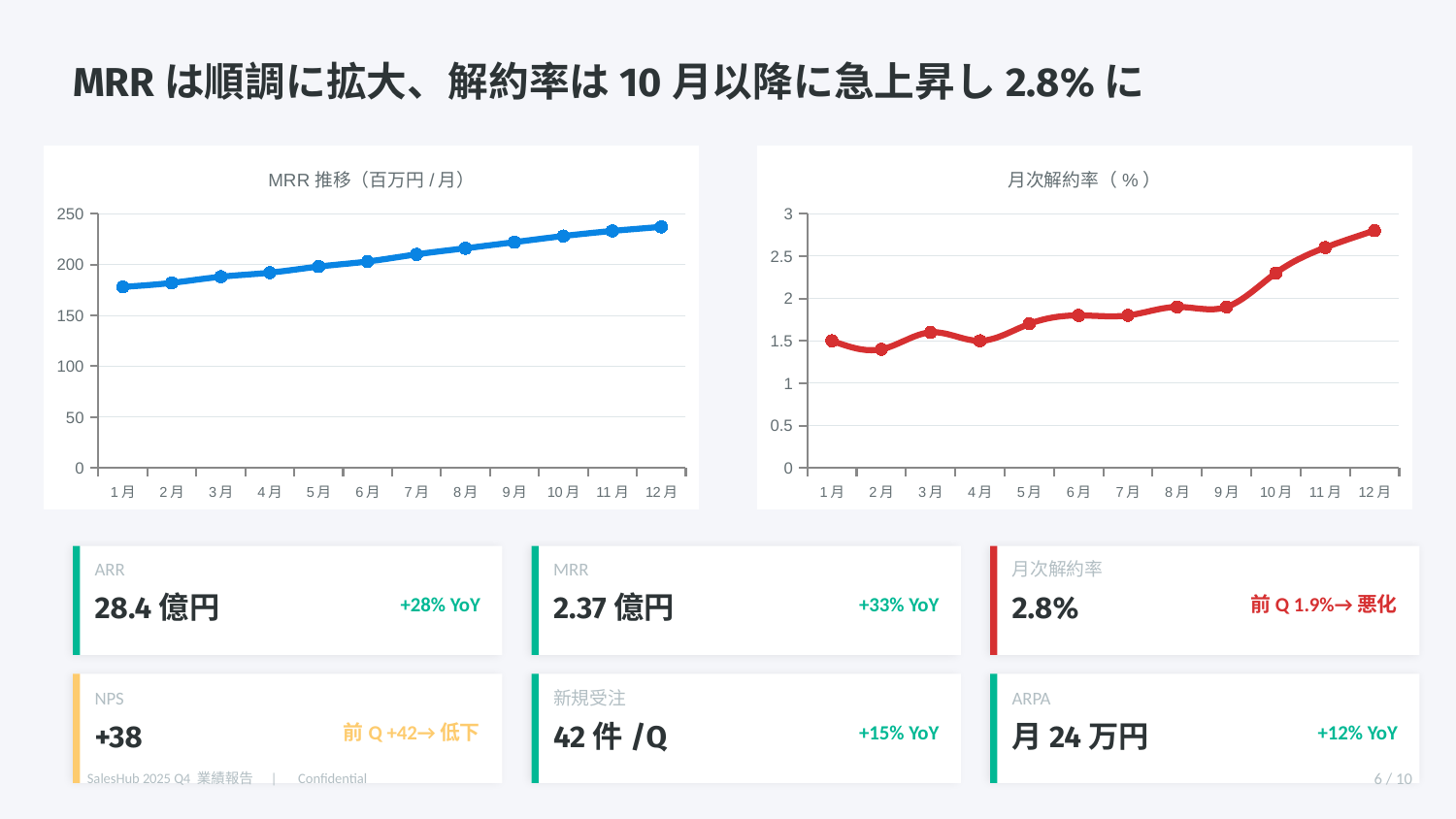

MRRは順調に拡大、解約率は10月以降に急上昇し2.8%に

### Chart: MRR推移（百万円/月）

| Category | MRR（百万円） |
|---|---|
| 1月 | 178.0 |
| 2月 | 182.0 |
| 3月 | 188.0 |
| 4月 | 192.0 |
| 5月 | 198.0 |
| 6月 | 203.0 |
| 7月 | 210.0 |
| 8月 | 216.0 |
| 9月 | 222.0 |
| 10月 | 228.0 |
| 11月 | 233.0 |
| 12月 | 237.0 |

### Chart: 月次解約率（%）

| Category | 月次解約率（%） |
|---|---|
| 1月 | 1.5 |
| 2月 | 1.4 |
| 3月 | 1.6 |
| 4月 | 1.5 |
| 5月 | 1.7 |
| 6月 | 1.8 |
| 7月 | 1.8 |
| 8月 | 1.9 |
| 9月 | 1.9 |
| 10月 | 2.3 |
| 11月 | 2.6 |
| 12月 | 2.8 |

ARR
MRR
月次解約率
+28% YoY
+33% YoY
前Q 1.9%→悪化
28.4億円
2.37億円
2.8%

NPS
新規受注
ARPA
前Q +42→低下
+15% YoY
+12% YoY
+38
42件/Q
月24万円
SalesHub 2025 Q4 業績報告　|　Confidential
6 / 10